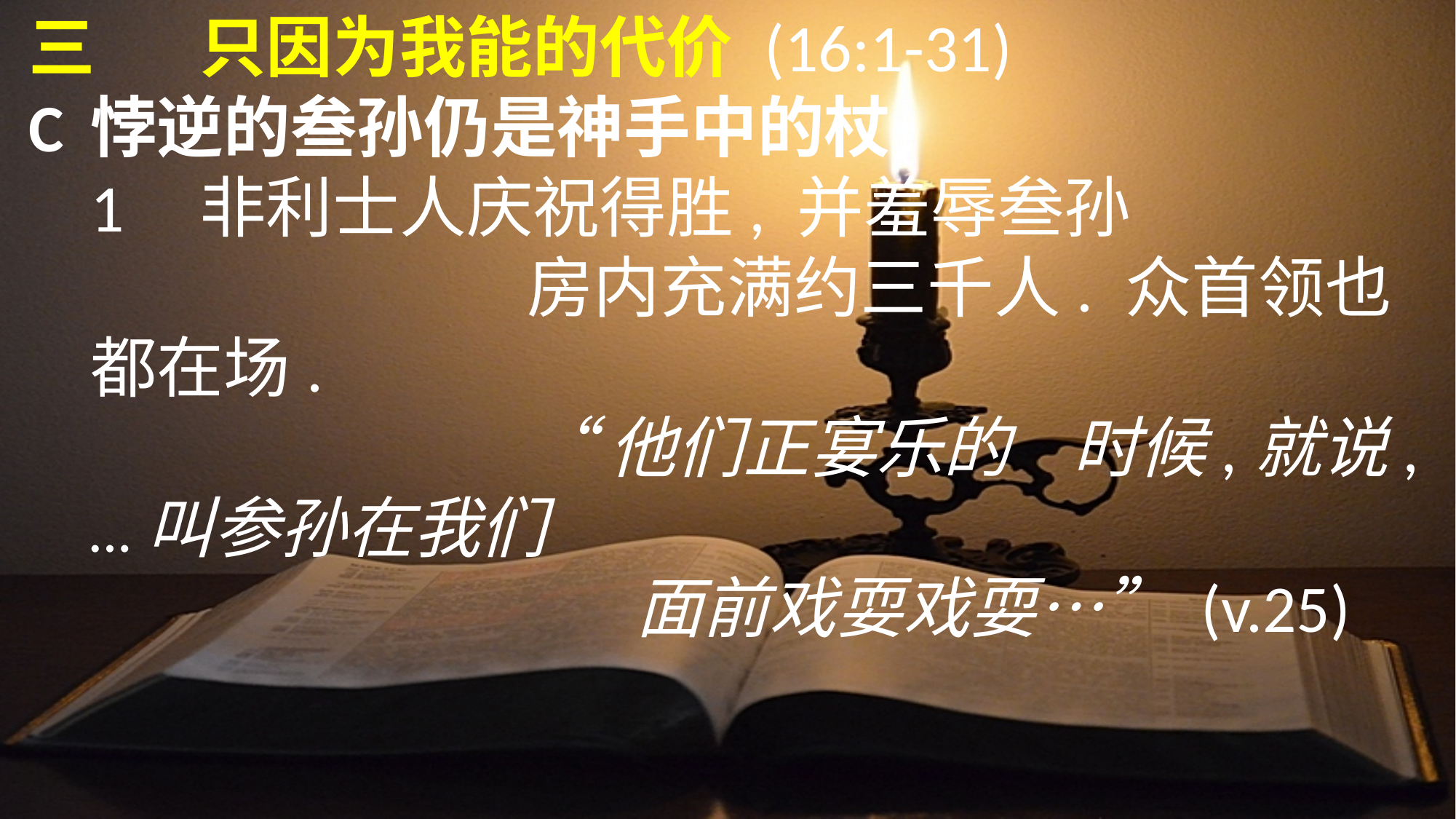

三	只因为我能的代价 (16:1-31)
C	悖逆的叁孙仍是神手中的杖
	1	非利士人庆祝得胜, 并羞辱叁孙
					房内充满约三千人. 众首领也都在场.
					“他们正宴乐的	时候,就说,…叫参孙在我们
						面前戏耍戏耍…” (v.25)